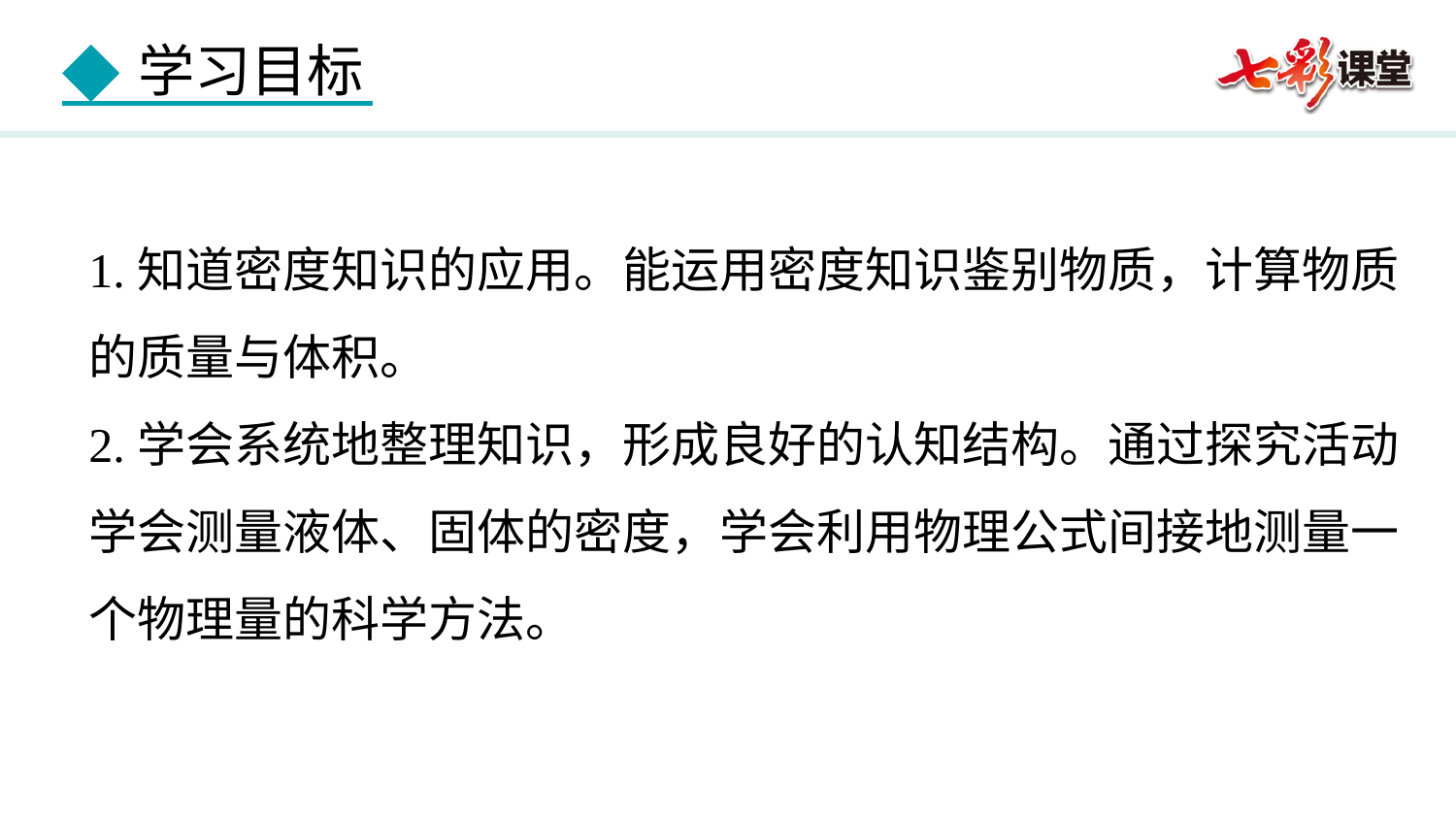

1.知道密度知识的应用。能运用密度知识鉴别物质，计算物质的质量与体积。
2.学会系统地整理知识，形成良好的认知结构。通过探究活动学会测量液体、固体的密度，学会利用物理公式间接地测量一个物理量的科学方法。